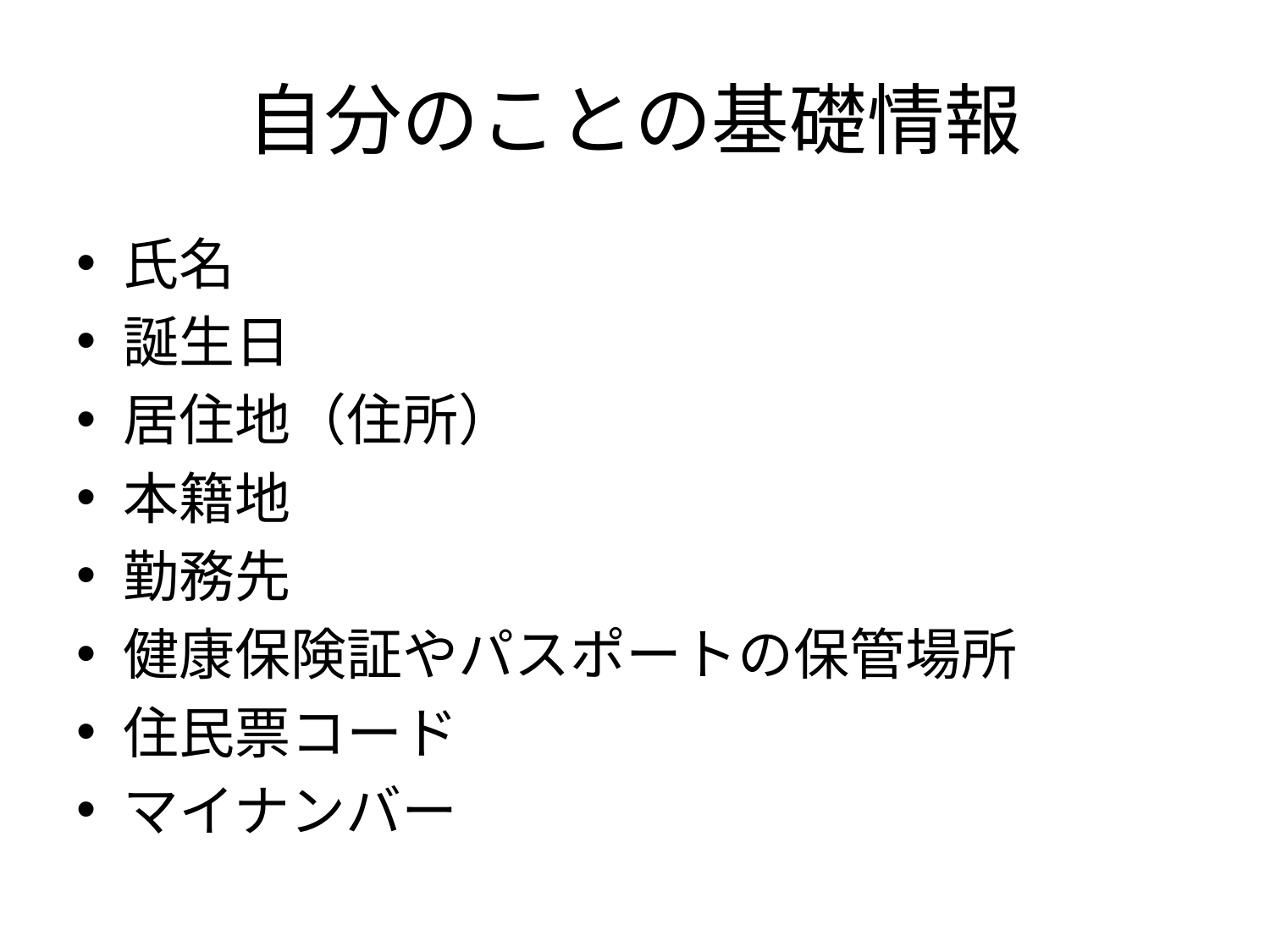

# 自分のことの基礎情報
氏名
誕生日
居住地（住所）
本籍地
勤務先
健康保険証やパスポートの保管場所
住民票コード
マイナンバー